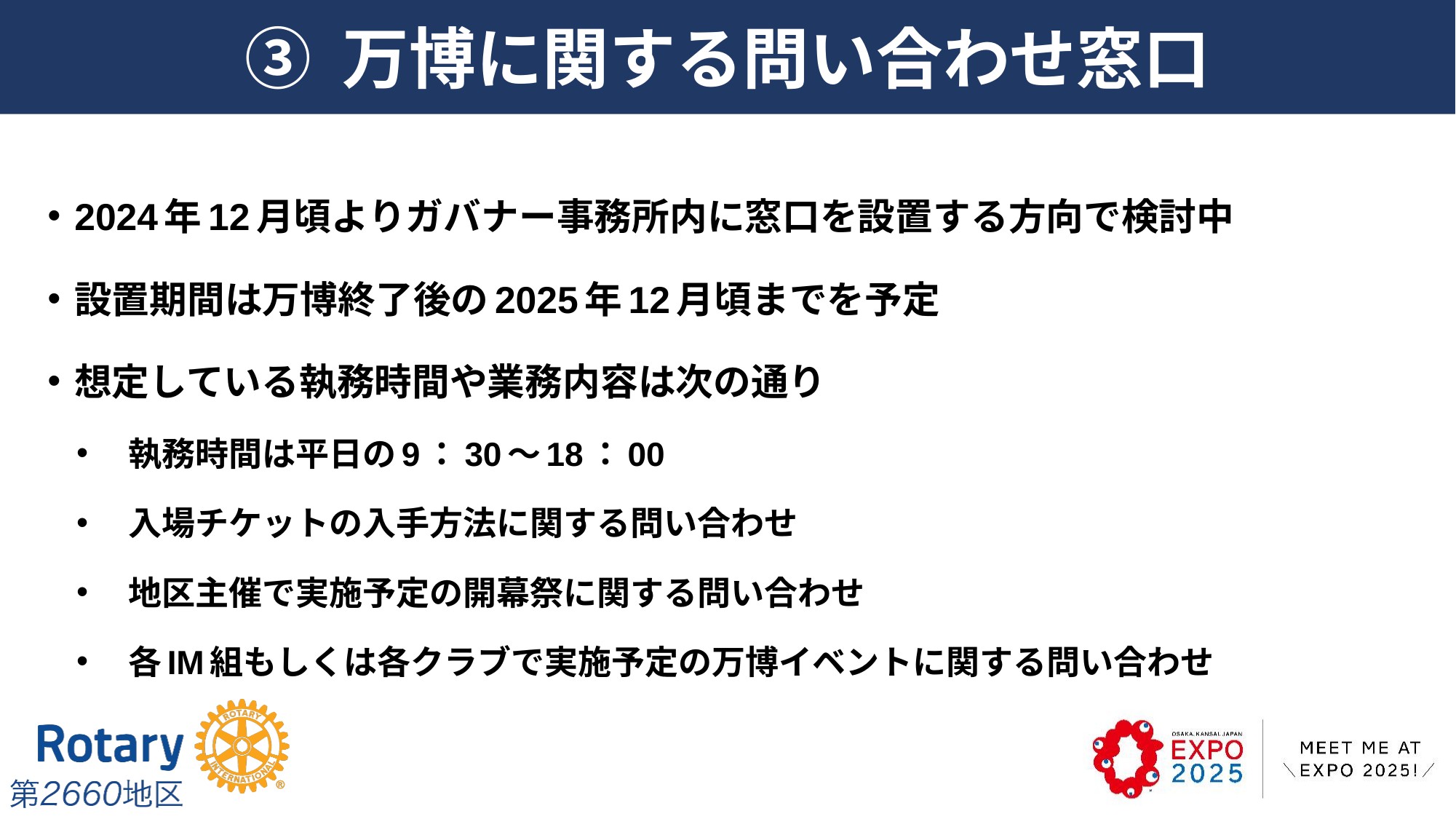

# ③ 万博に関する問い合わせ窓口
2024年12月頃よりガバナー事務所内に窓口を設置する方向で検討中
設置期間は万博終了後の2025年12月頃までを予定
想定している執務時間や業務内容は次の通り
執務時間は平日の9：30～18：00
入場チケットの入手方法に関する問い合わせ
地区主催で実施予定の開幕祭に関する問い合わせ
各IM組もしくは各クラブで実施予定の万博イベントに関する問い合わせ